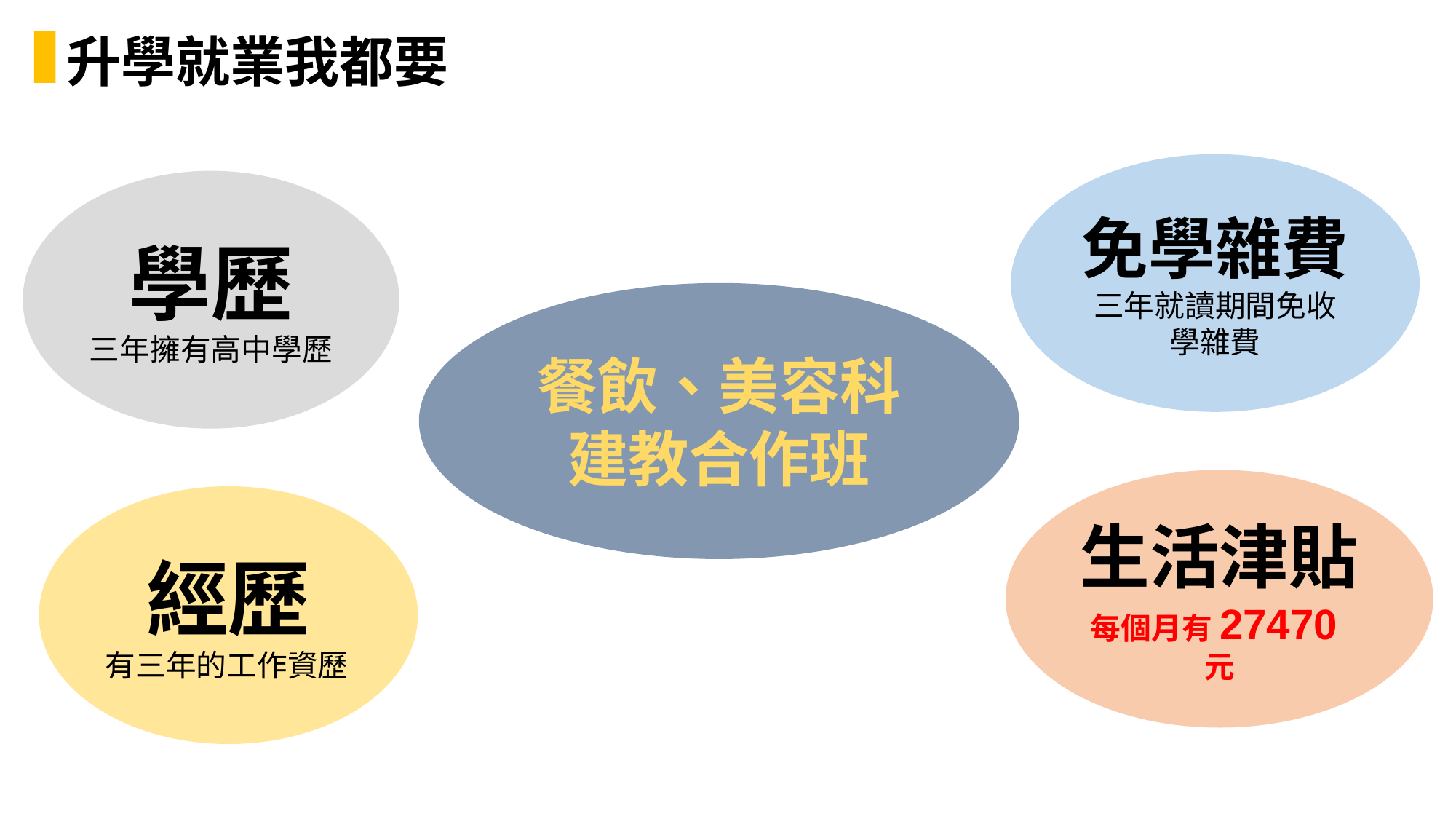

升學就業我都要

免學雜費三年就讀期間免收學雜費
學歷
三年擁有高中學歷
餐飲、美容科
建教合作班
生活津貼
每個月有27470元
經歷
有三年的工作資歷